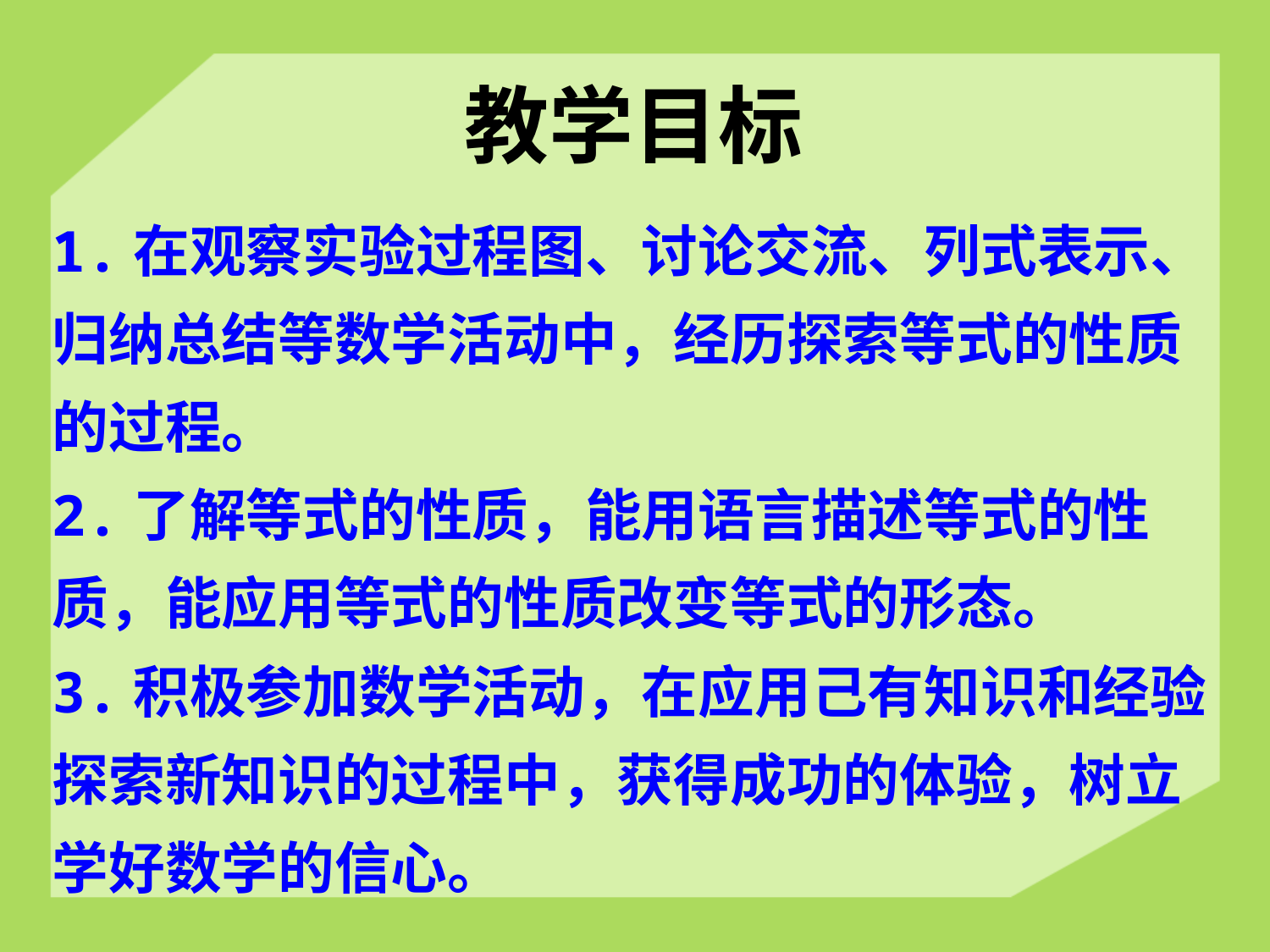

教学目标
1.在观察实验过程图、讨论交流、列式表示、归纳总结等数学活动中，经历探索等式的性质的过程。
2.了解等式的性质，能用语言描述等式的性质，能应用等式的性质改变等式的形态。
3.积极参加数学活动，在应用己有知识和经验探索新知识的过程中，获得成功的体验，树立学好数学的信心。